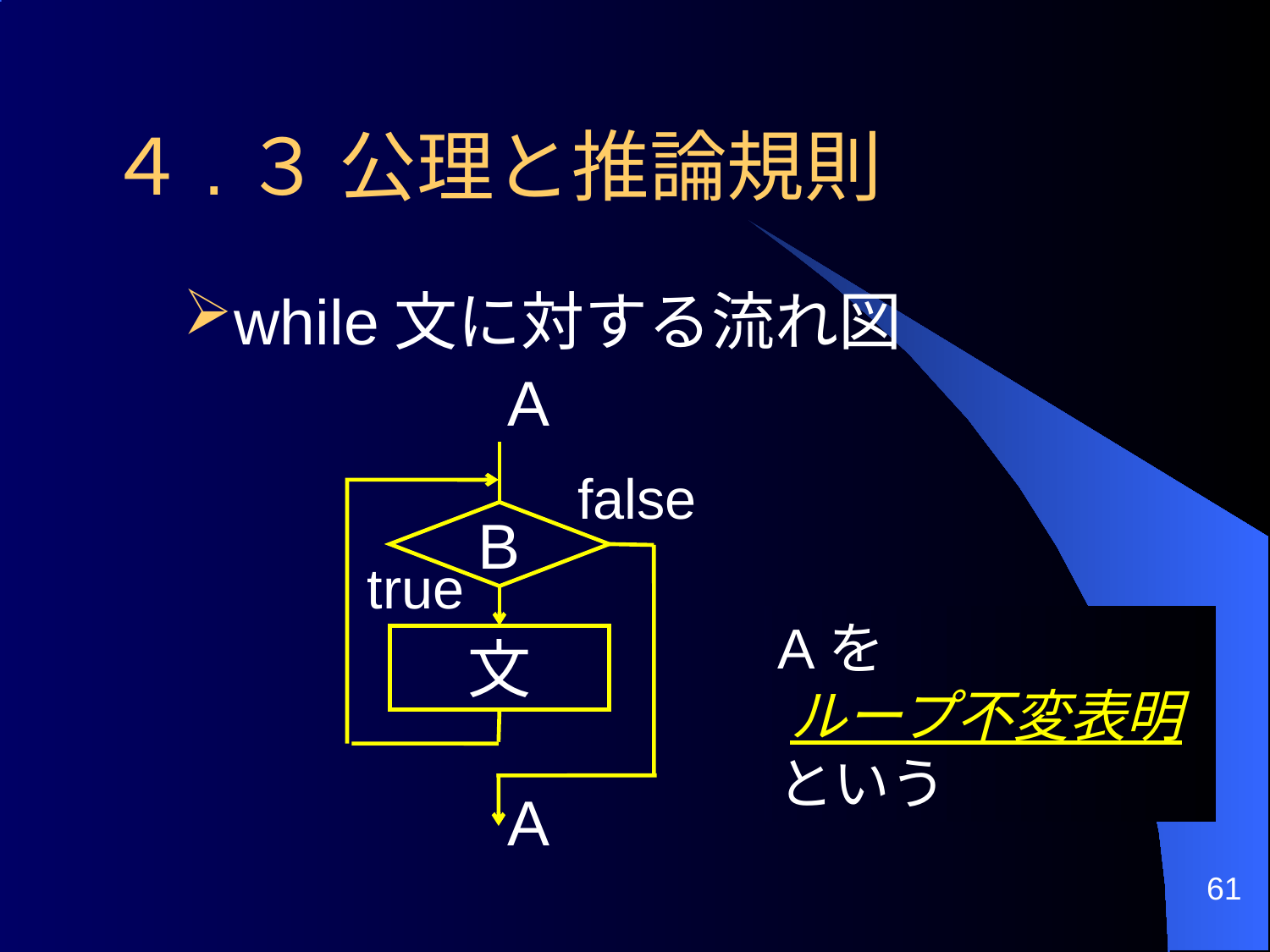

# ４.３ 公理と推論規則
while文に対する流れ図
A

B

文

false
true
Aを
 ループ不変表明
という
A
61